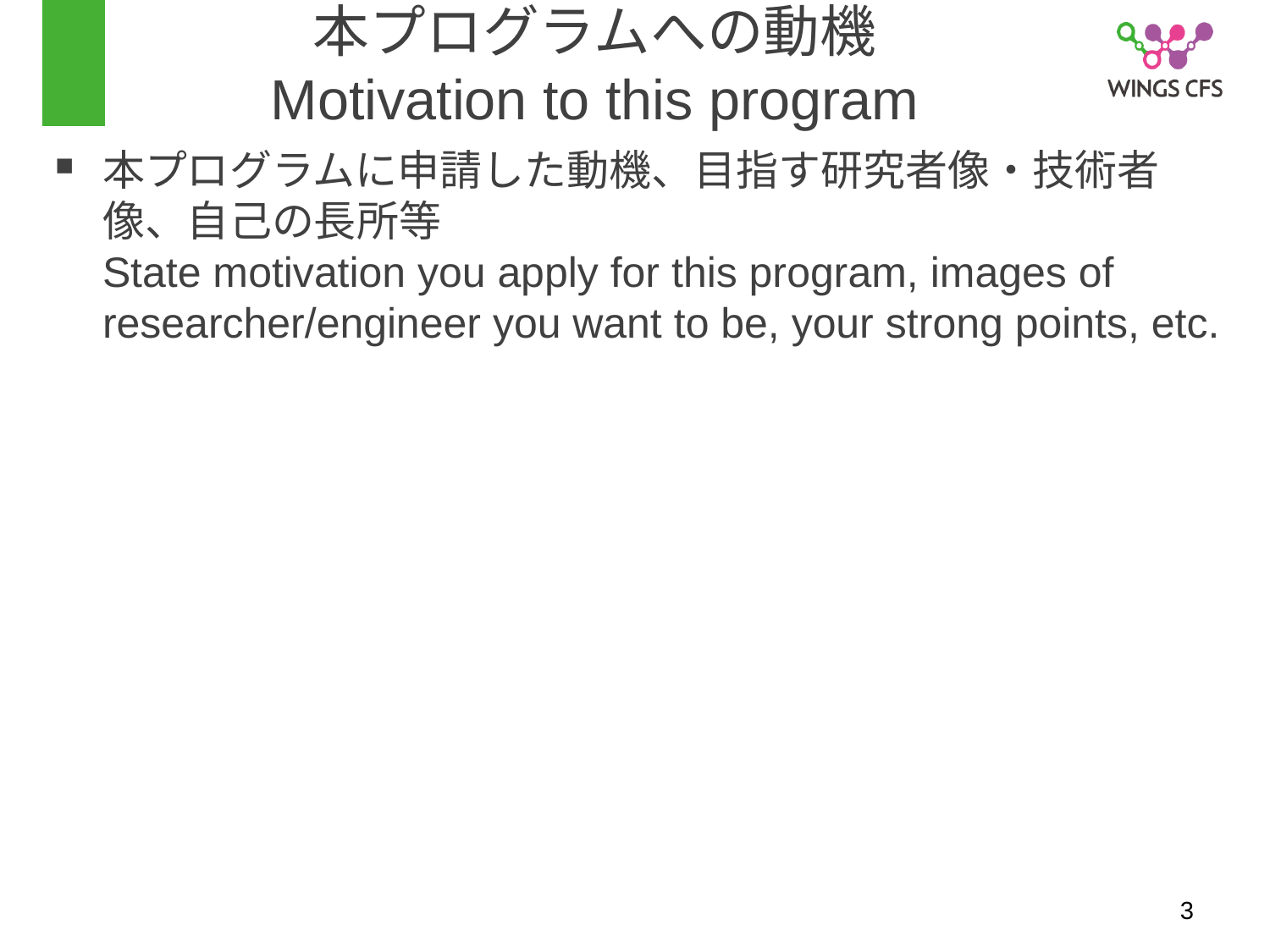

# 本プログラムへの動機 Motivation to this program
本プログラムに申請した動機、目指す研究者像・技術者像、自己の長所等
State motivation you apply for this program, images of researcher/engineer you want to be, your strong points, etc.
3